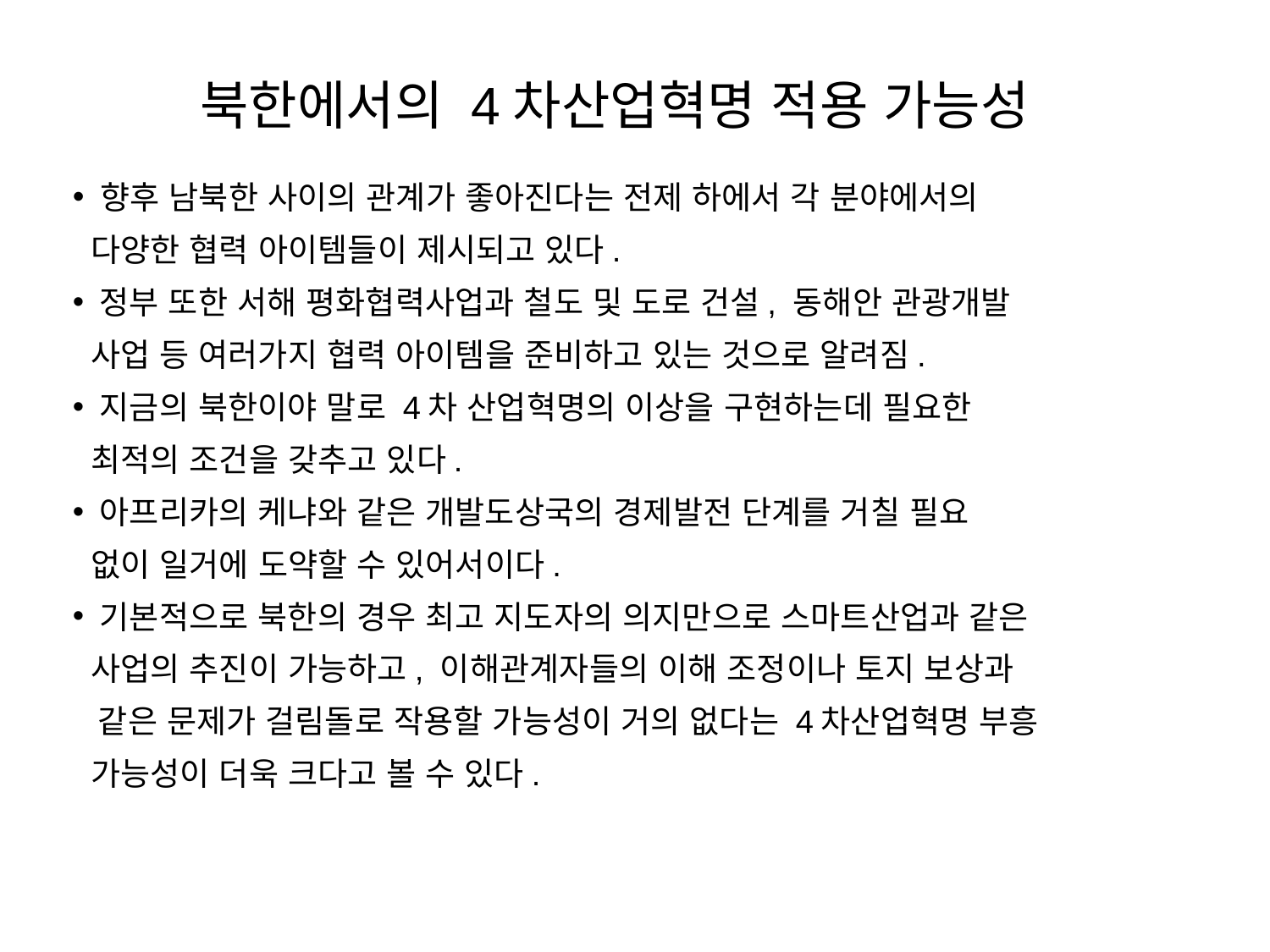

# 북한에서의 4차산업혁명 적용 가능성
 향후 남북한 사이의 관계가 좋아진다는 전제 하에서 각 분야에서의
  다양한 협력 아이템들이 제시되고 있다.
 정부 또한 서해 평화협력사업과 철도 및 도로 건설, 동해안 관광개발
  사업 등 여러가지 협력 아이템을 준비하고 있는 것으로 알려짐.
 지금의 북한이야 말로 4차 산업혁명의 이상을 구현하는데 필요한
  최적의 조건을 갖추고 있다.
 아프리카의 케냐와 같은 개발도상국의 경제발전 단계를 거칠 필요
  없이 일거에 도약할 수 있어서이다.
 기본적으로 북한의 경우 최고 지도자의 의지만으로 스마트산업과 같은
  사업의 추진이 가능하고, 이해관계자들의 이해 조정이나 토지 보상과
  같은 문제가 걸림돌로 작용할 가능성이 거의 없다는 4차산업혁명 부흥
  가능성이 더욱 크다고 볼 수 있다.